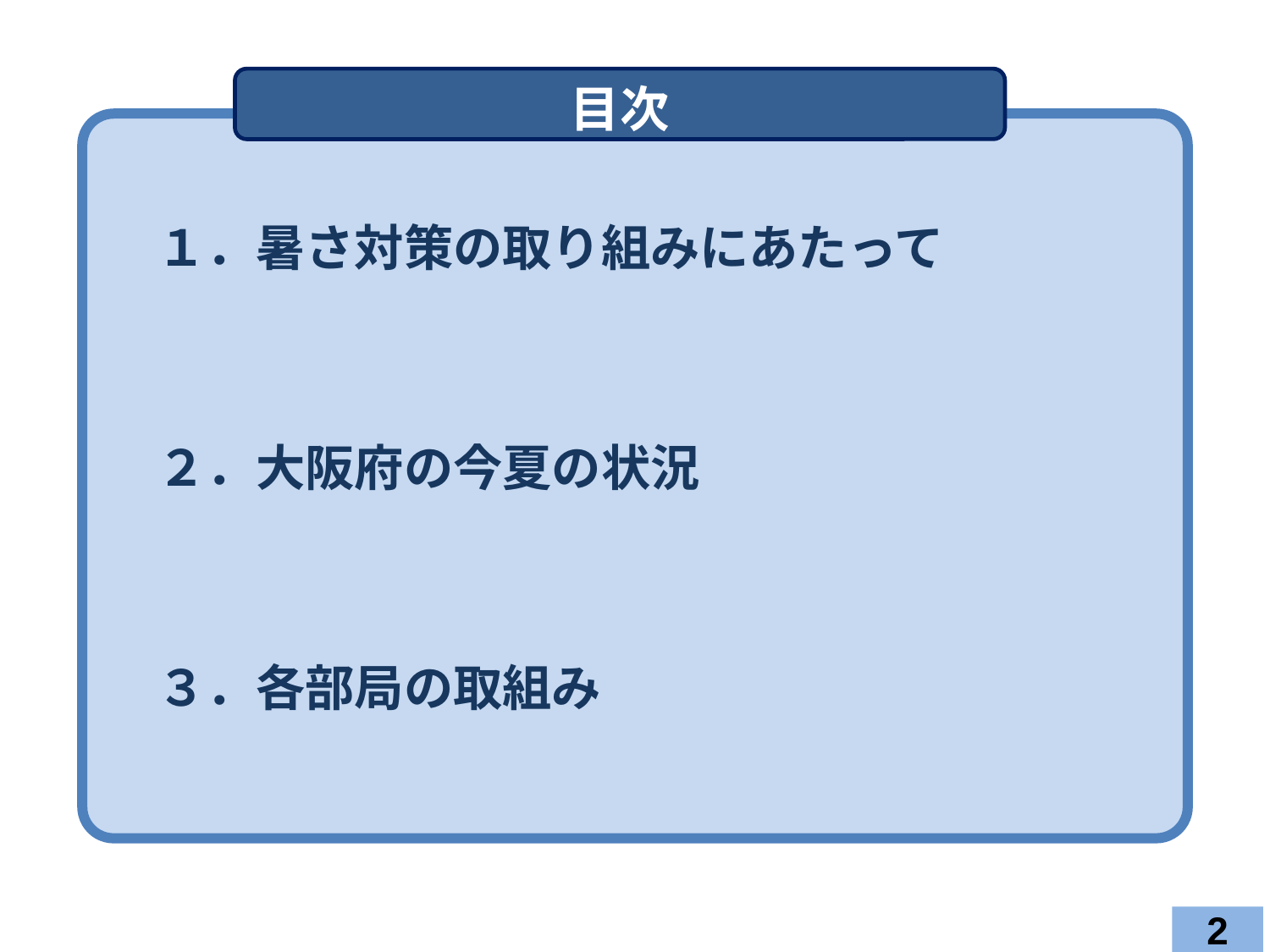

目次

１．暑さ対策の取り組みにあたって

２．大阪府の今夏の状況

３．各部局の取組み

2